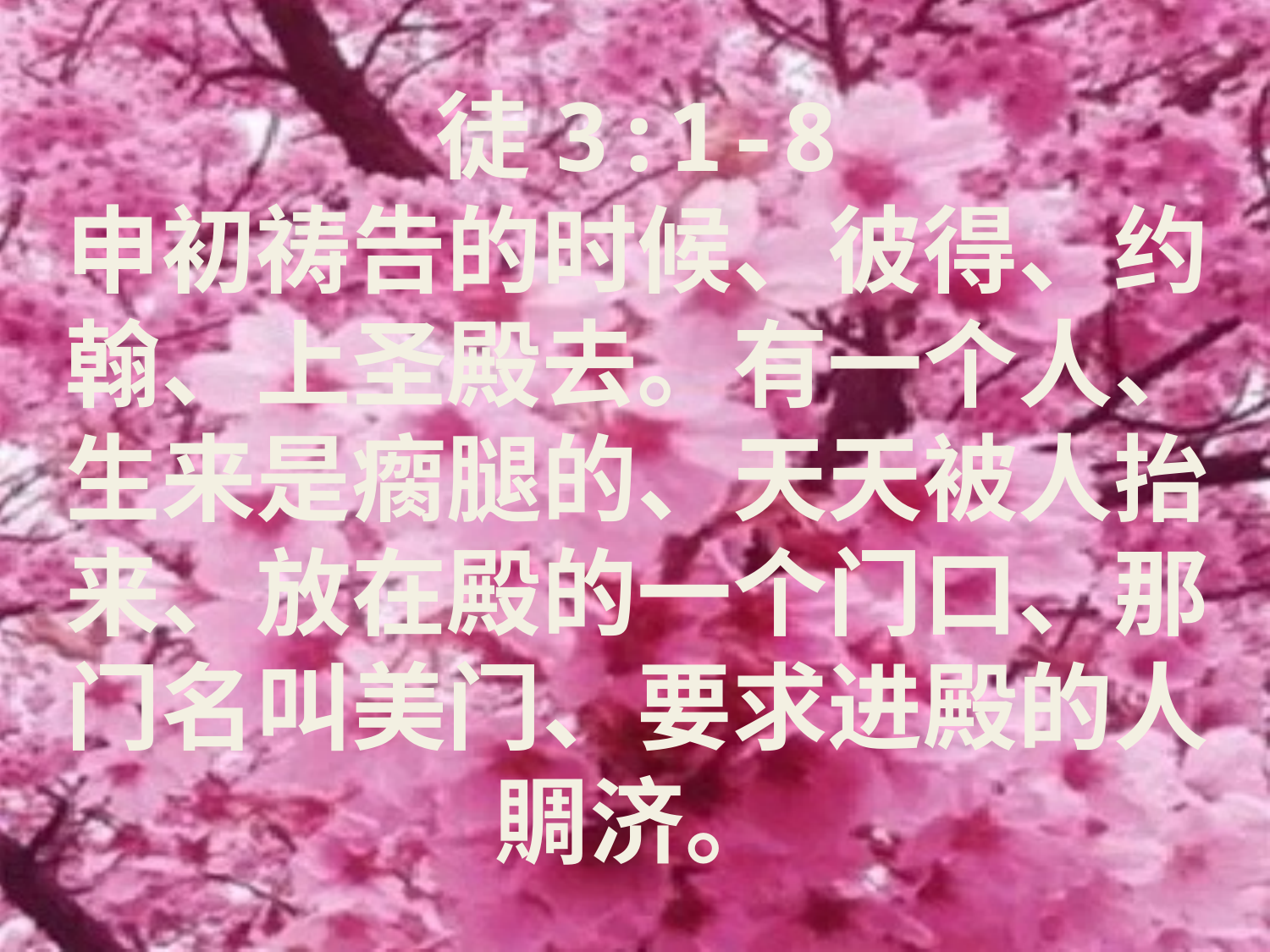

# 徒3:1-8 申初祷告的时候、彼得、约翰、上圣殿去。有一个人、生来是瘸腿的、天天被人抬来、放在殿的一个门口、那门名叫美门、要求进殿的人賙济。